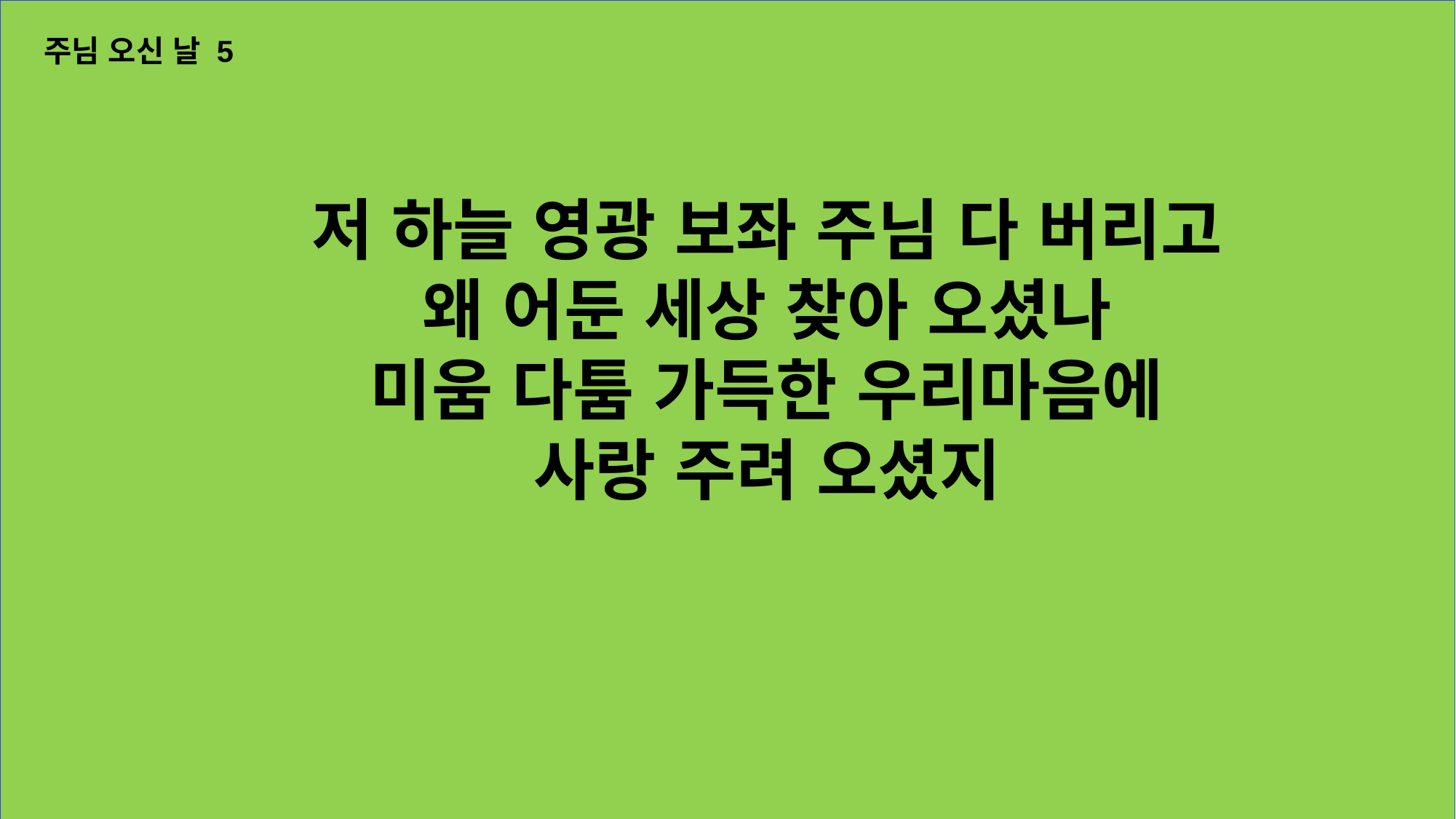

주님 오신 날 5
저 하늘 영광 보좌 주님 다 버리고
왜 어둔 세상 찾아 오셨나
미움 다툼 가득한 우리마음에
사랑 주려 오셨지